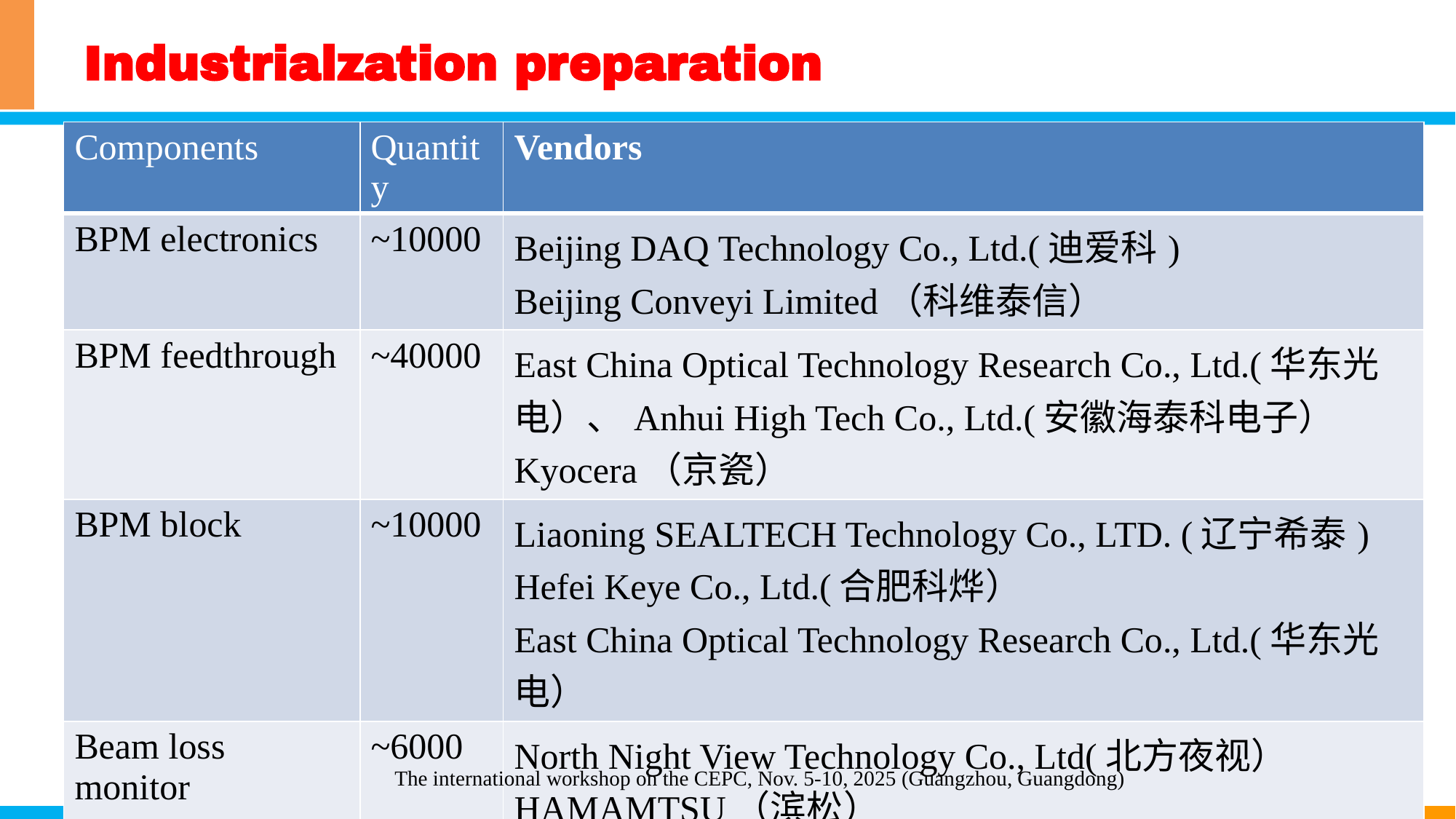

# Industrialzation preparation
| Components | Quantity | Vendors |
| --- | --- | --- |
| BPM electronics | ~10000 | Beijing DAQ Technology Co., Ltd.(迪爱科) Beijing Conveyi Limited（科维泰信） |
| BPM feedthrough | ~40000 | East China Optical Technology Research Co., Ltd.(华东光电）、Anhui High Tech Co., Ltd.(安徽海泰科电子） Kyocera（京瓷） |
| BPM block | ~10000 | Liaoning SEALTECH Technology Co., LTD. (辽宁希泰) Hefei Keye Co., Ltd.(合肥科烨） East China Optical Technology Research Co., Ltd.(华东光电） |
| Beam loss monitor | ~6000 | North Night View Technology Co., Ltd(北方夜视） HAMAMTSU（滨松） |
| Cable | ~50000 | Jiangsu Anshengda Aerospace Technology Co., Ltd（安胜达） |
The international workshop on the CEPC, Nov. 5-10, 2025 (Guangzhou, Guangdong)
22